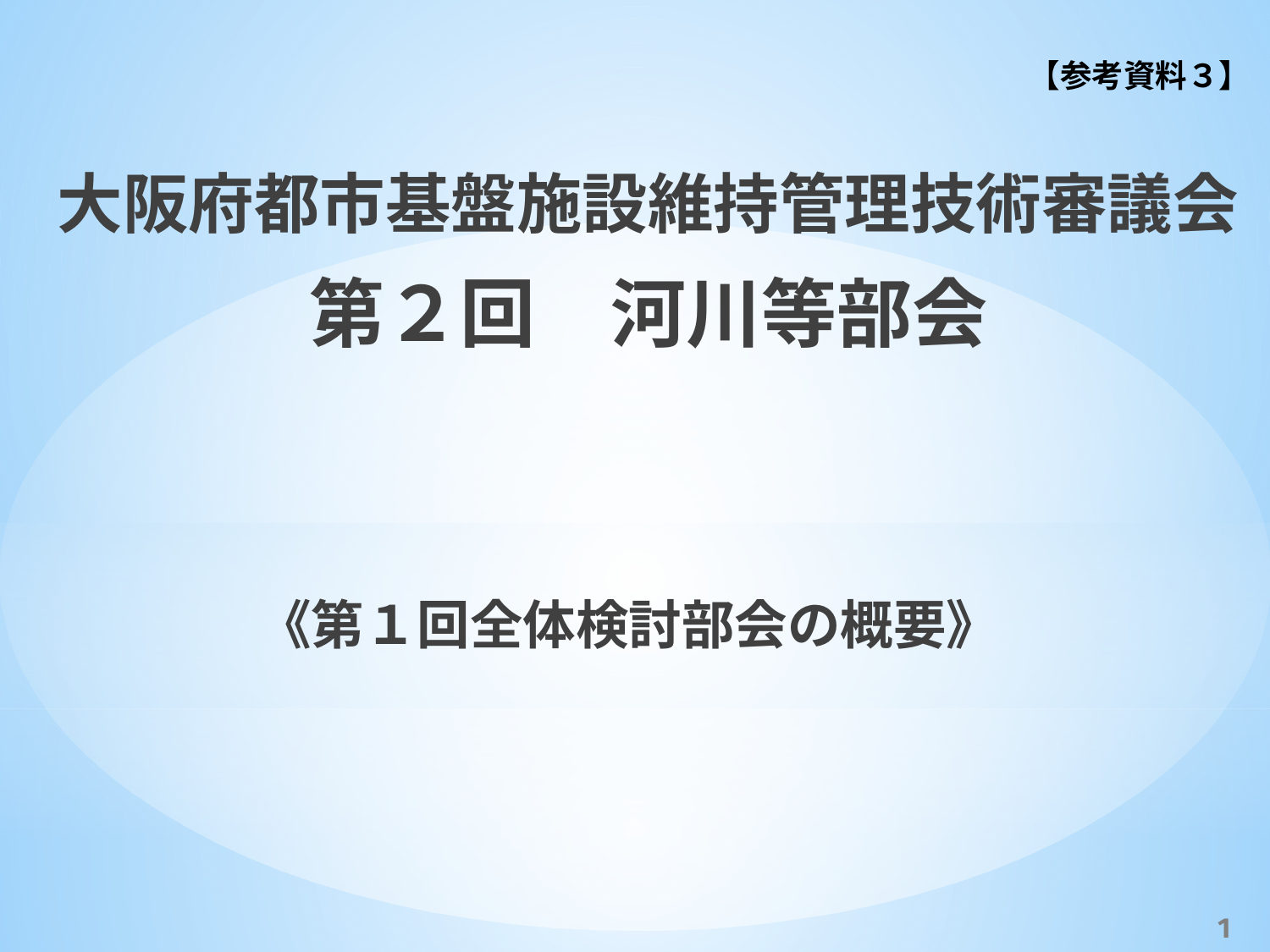

【参考資料３】
大阪府都市基盤施設維持管理技術審議会
第２回　河川等部会
《第１回全体検討部会の概要》
1